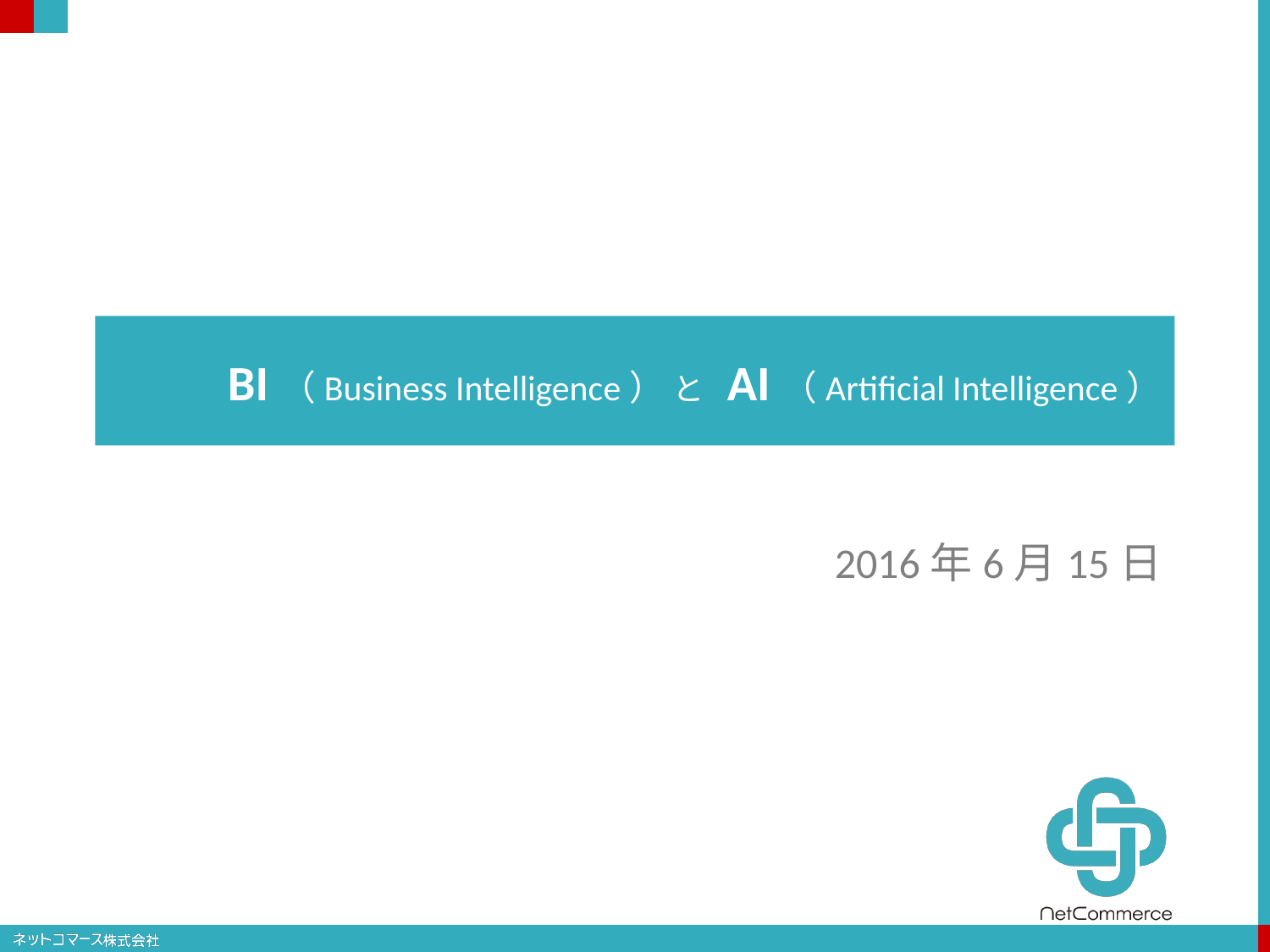

# BI（Business Intelligence） と AI（Artificial Intelligence）

2016年6月15日